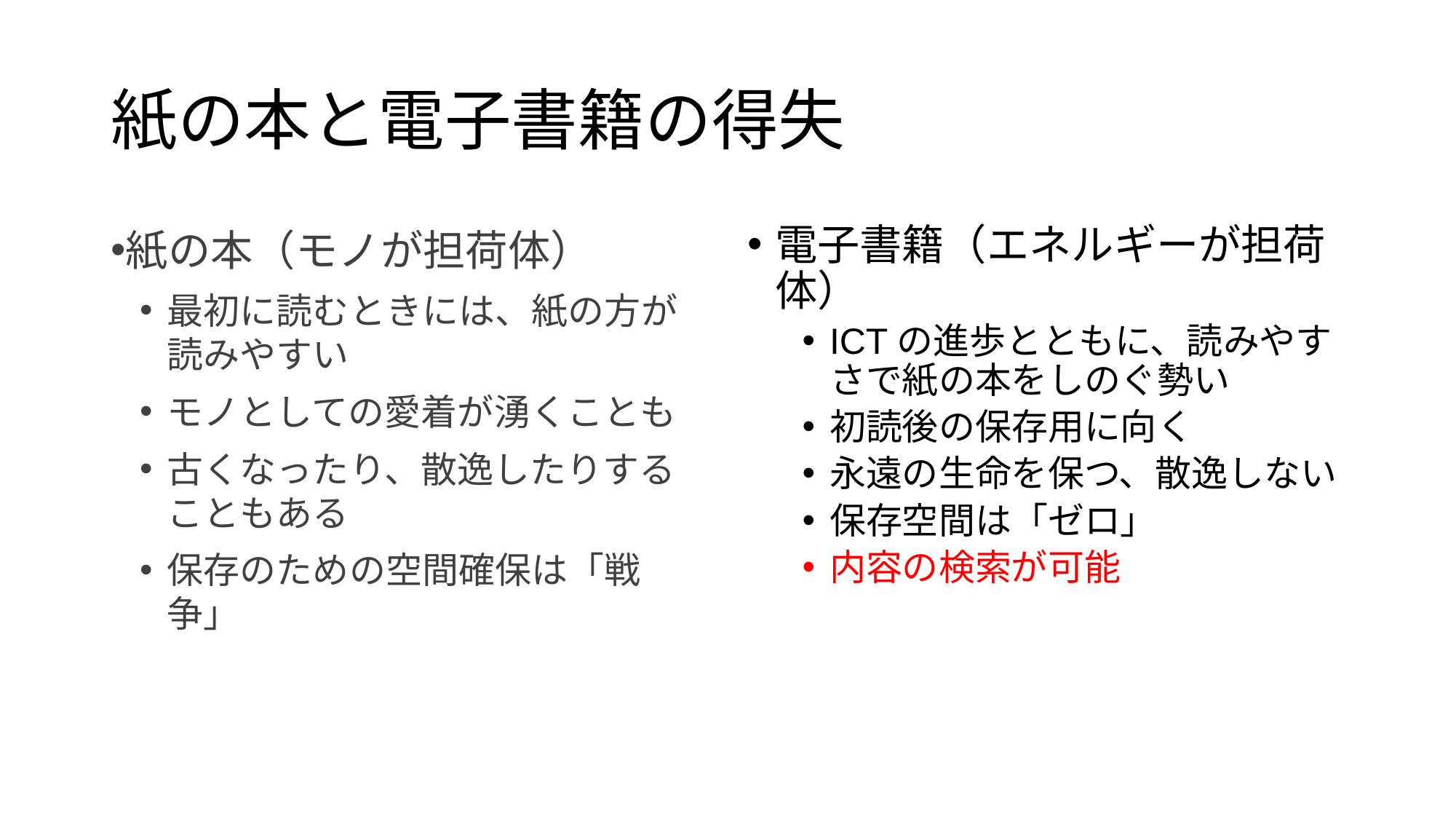

# 紙の本と電子書籍の得失
電子書籍（エネルギーが担荷体）
ICTの進歩とともに、読みやすさで紙の本をしのぐ勢い
初読後の保存用に向く
永遠の生命を保つ、散逸しない
保存空間は「ゼロ」
内容の検索が可能
紙の本（モノが担荷体）
最初に読むときには、紙の方が読みやすい
モノとしての愛着が湧くことも
古くなったり、散逸したりすることもある
保存のための空間確保は「戦争」